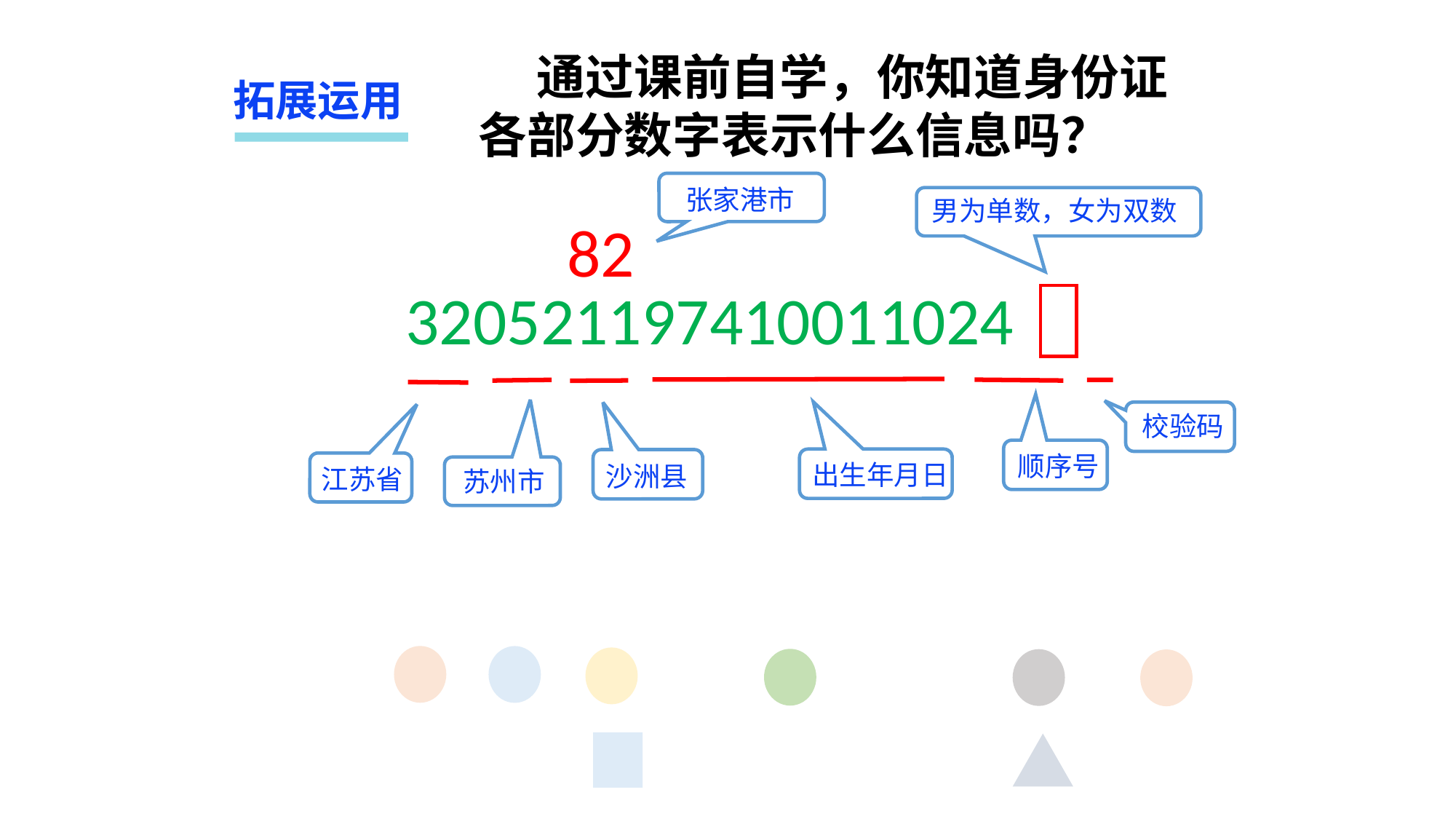

通过课前自学，你知道身份证各部分数字表示什么信息吗？
拓展运用

张家港市
82

男为单数，女为双数

320521197410011024

出生年月日

顺序号

校验码

苏州市

沙洲县

江苏省